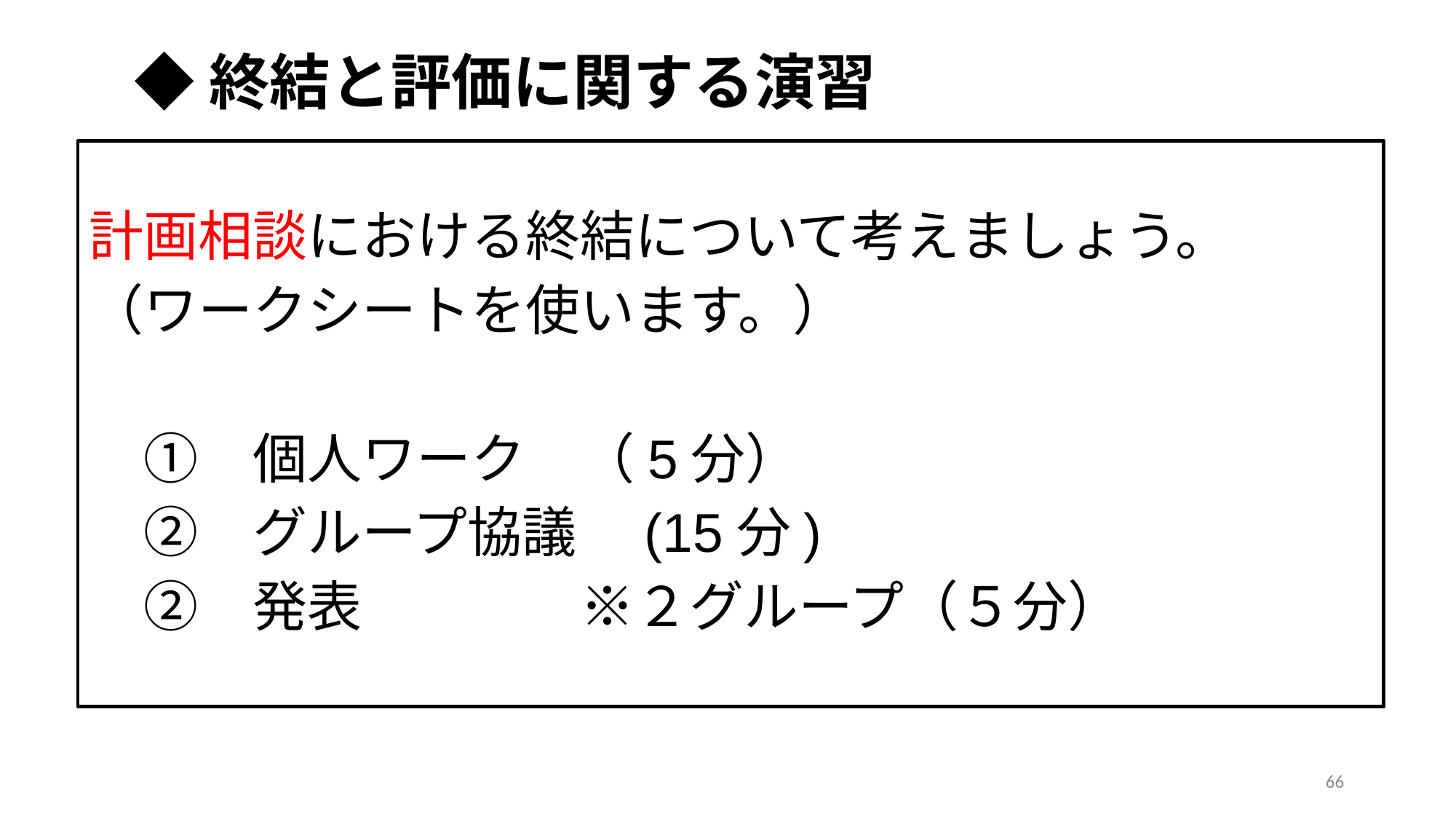

# ◆終結と評価に関する演習
計画相談における終結について考えましょう。
（ワークシートを使います。）

　①　個人ワーク　（5分）
　②　グループ協議　(15分)
　②　発表　　　　※２グループ（５分）
66